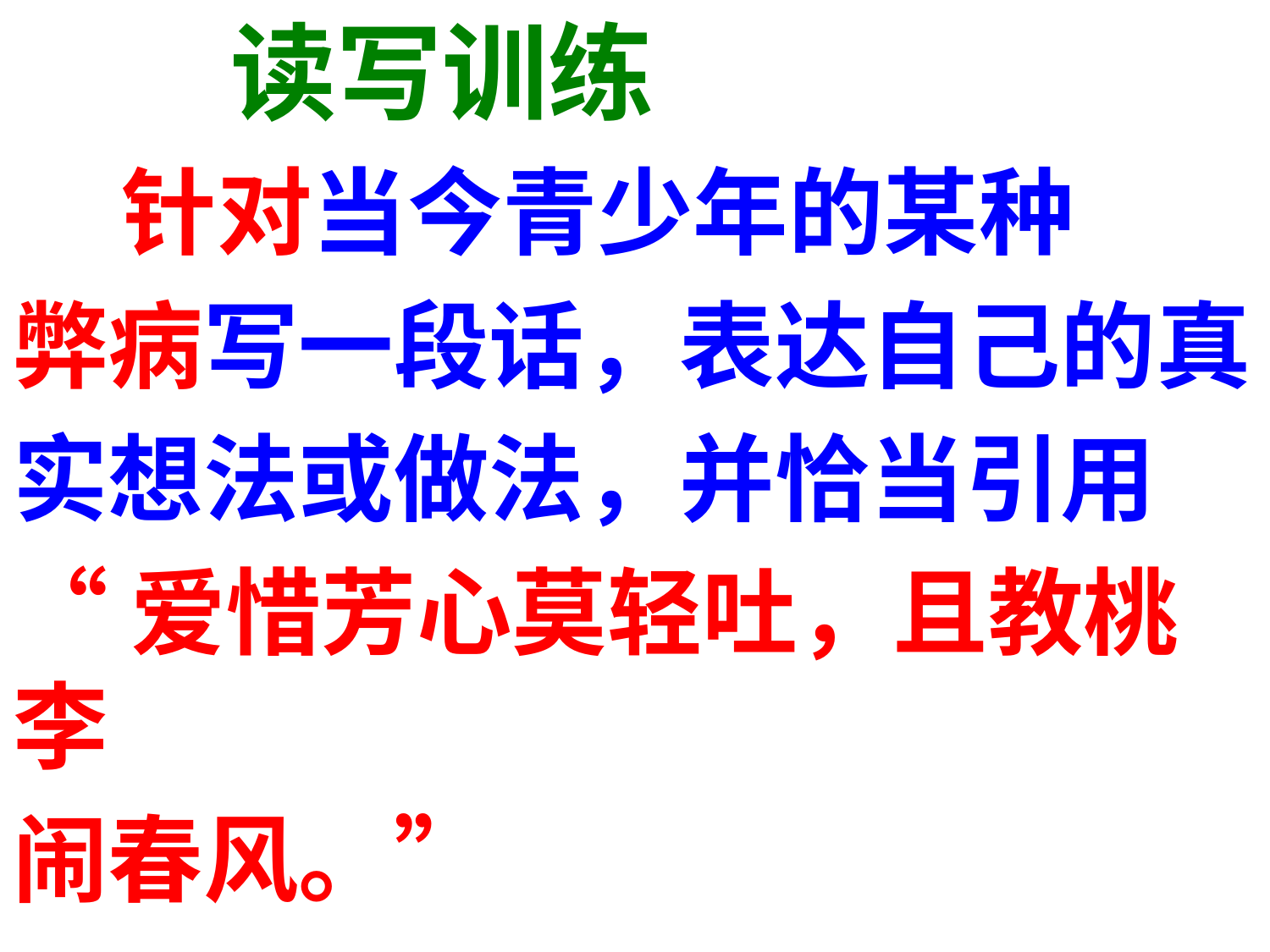

读写训练
    针对当今青少年的某种
弊病写一段话，表达自己的真
实想法或做法，并恰当引用
“爱惜芳心莫轻吐，且教桃李
闹春风。”